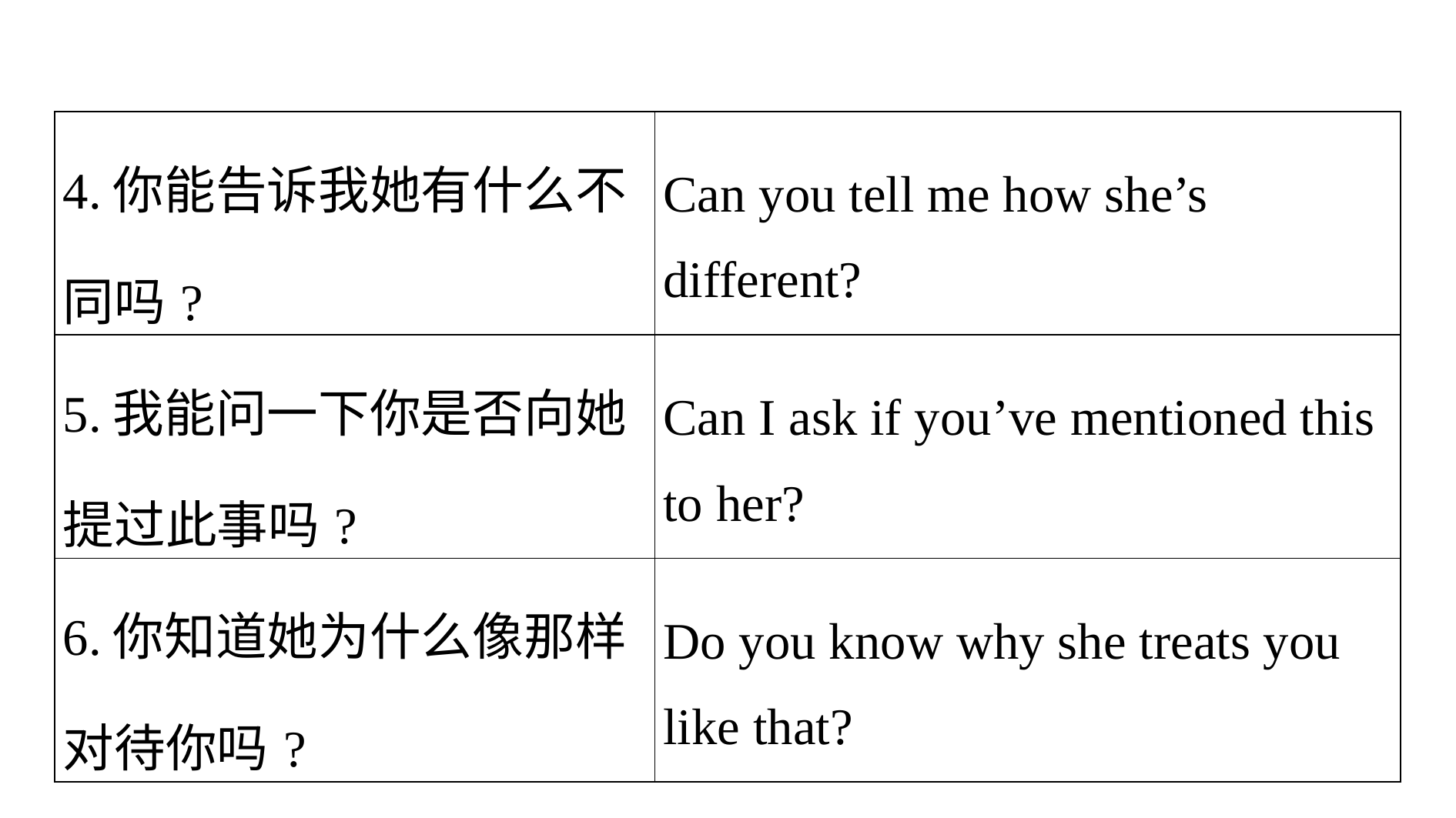

| 4.你能告诉我她有什么不同吗? | Can you tell me how she’s different? |
| --- | --- |
| 5.我能问一下你是否向她提过此事吗? | Can I ask if you’ve mentioned this to her? |
| 6.你知道她为什么像那样对待你吗? | Do you know why she treats you like that? |